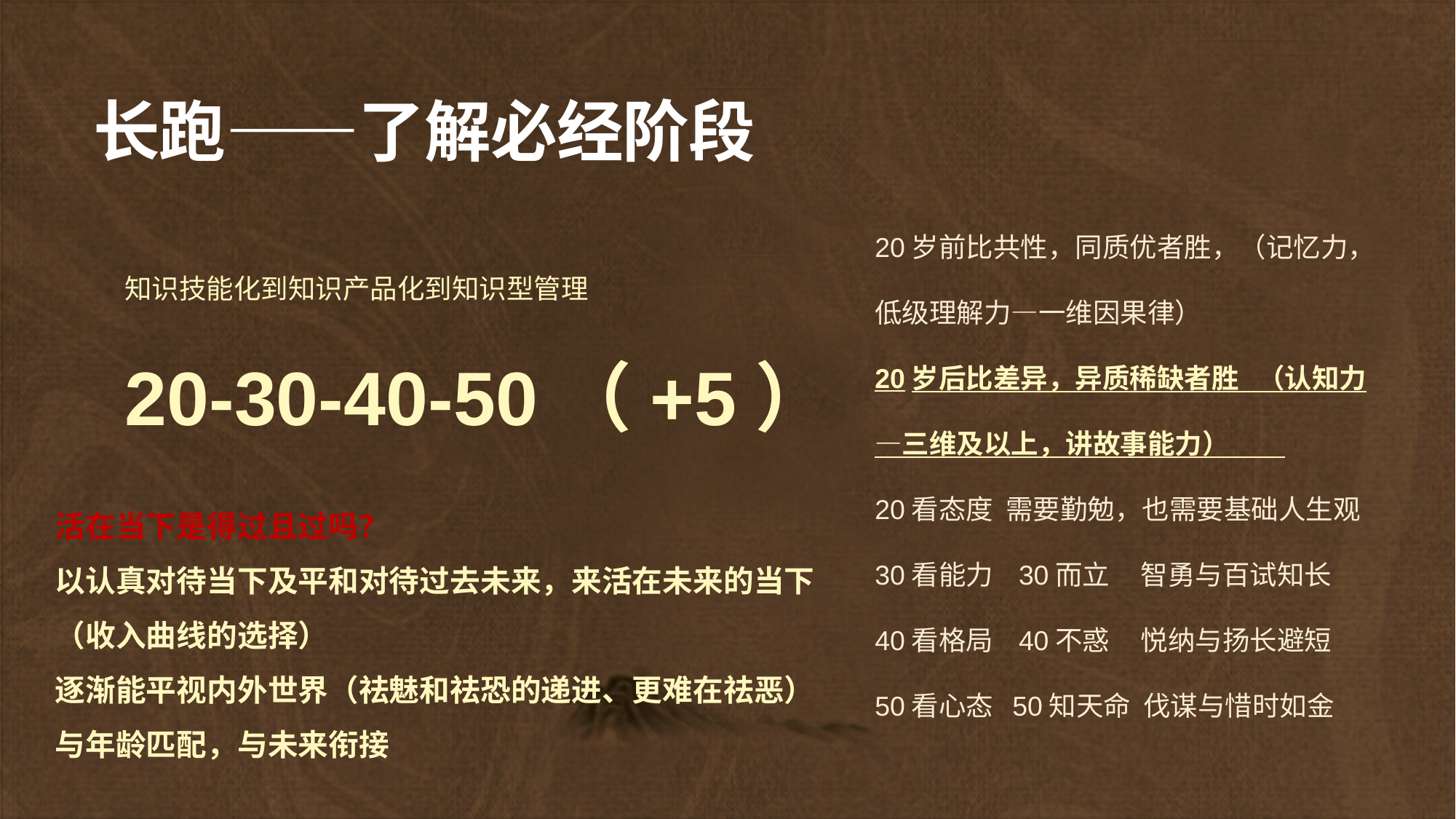

# 长跑——了解必经阶段
20岁前比共性，同质优者胜，（记忆力，低级理解力—一维因果律）
20岁后比差异，异质稀缺者胜   （认知力—三维及以上，讲故事能力）
20看态度  需要勤勉，也需要基础人生观
30看能力   30而立     智勇与百试知长
40看格局   40不惑     悦纳与扬长避短
50看心态  50知天命  伐谋与惜时如金
知识技能化到知识产品化到知识型管理
20-30-40-50（+5）
活在当下是得过且过吗？
以认真对待当下及平和对待过去未来，来活在未来的当下
（收入曲线的选择）
逐渐能平视内外世界（祛魅和祛恐的递进、更难在祛恶）
与年龄匹配，与未来衔接